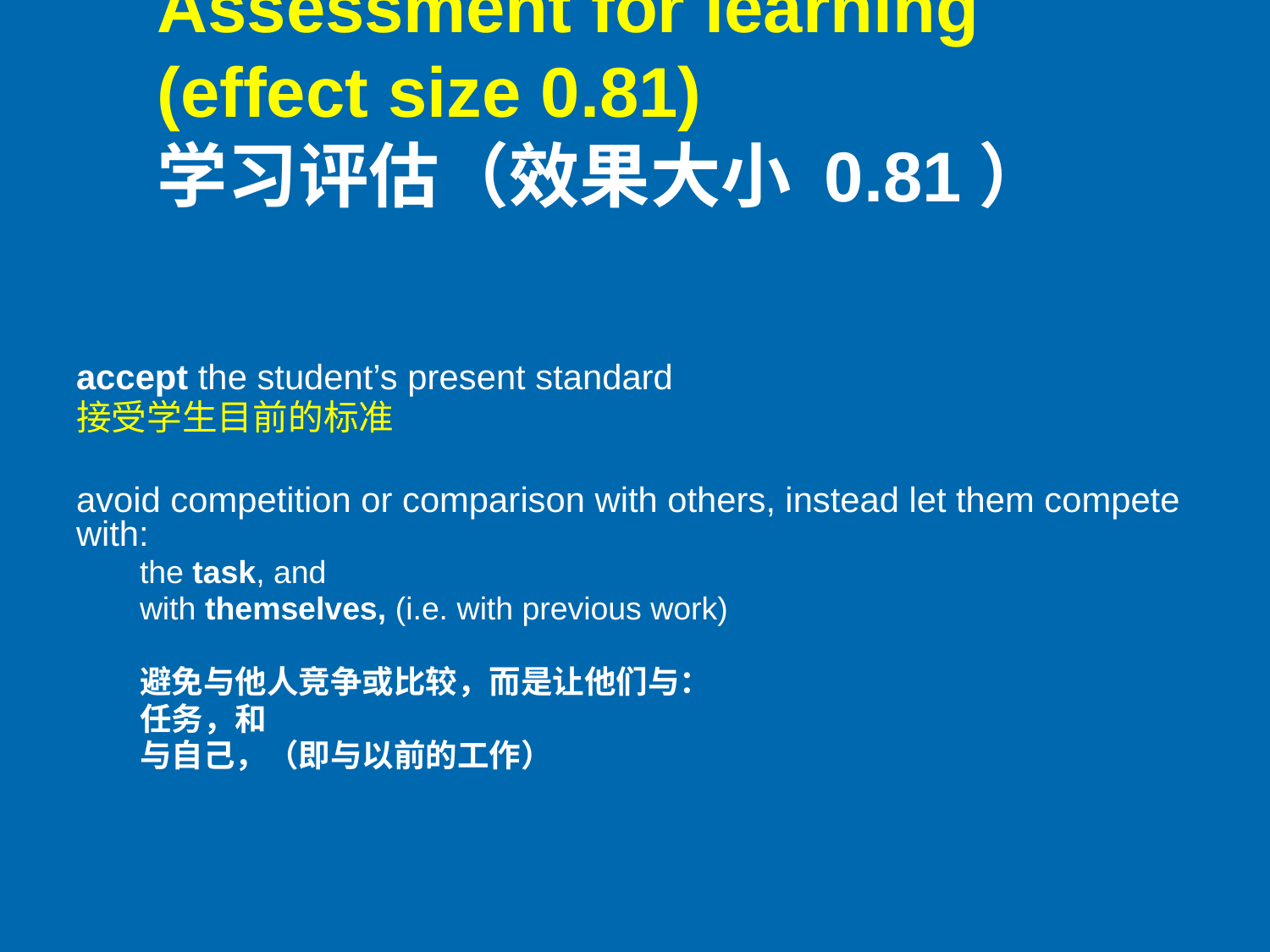

Assessment for learning
(effect size 0.81)
学习评估（效果大小 0.81）

accept the student’s present standard
接受学生目前的标准

avoid competition or comparison with others, instead let them compete with:
the task, and
with themselves, (i.e. with previous work)

避免与他人竞争或比较，而是让他们与：
任务，和
与自己，（即与以前的工作）